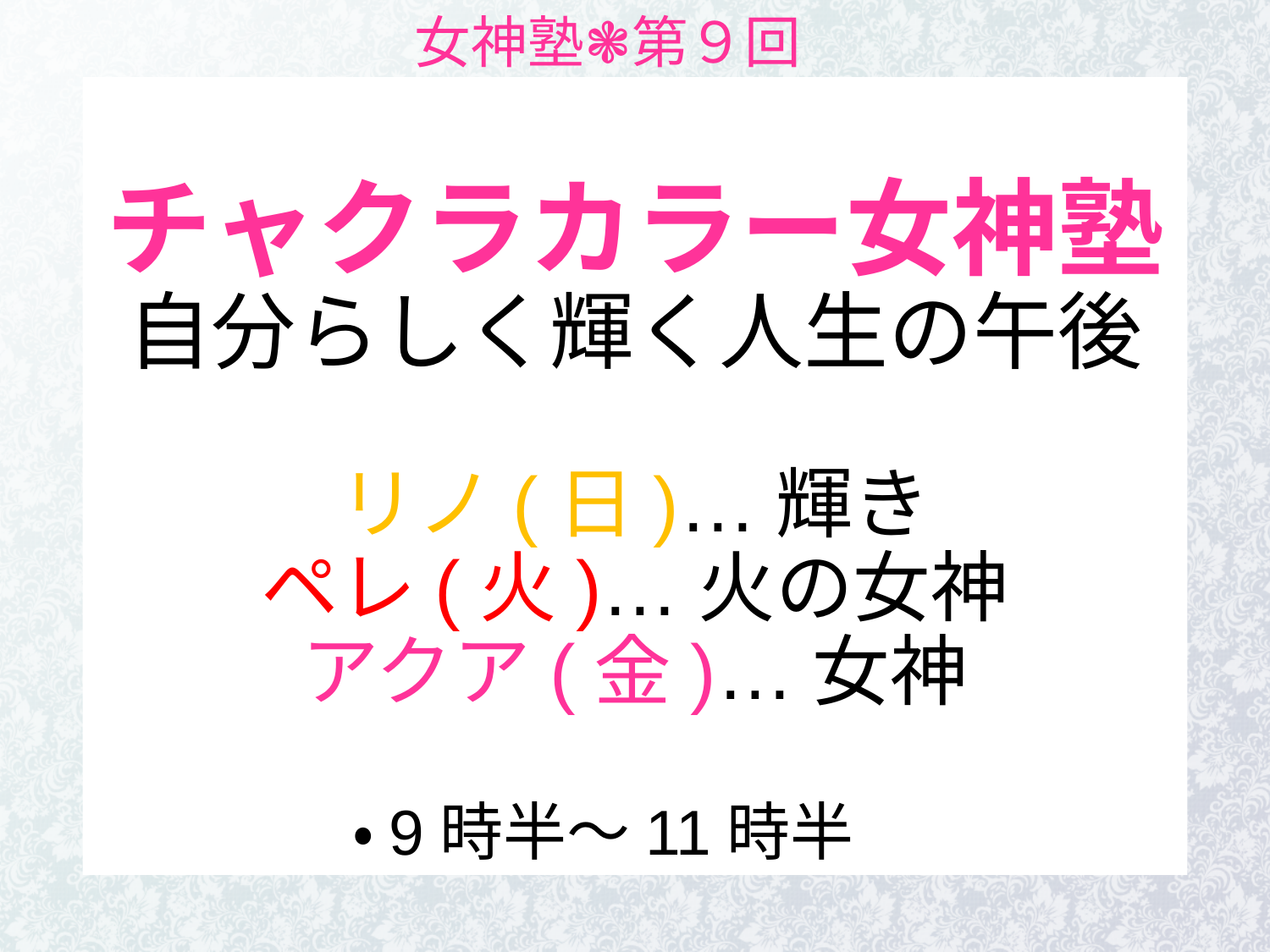

女神塾❃第９回
# チャクラカラー女神塾 自分らしく輝く人生の午後 リノ(日)…輝き ペレ(火)…火の女神 アクア(金)…女神 ・9時半～11時半